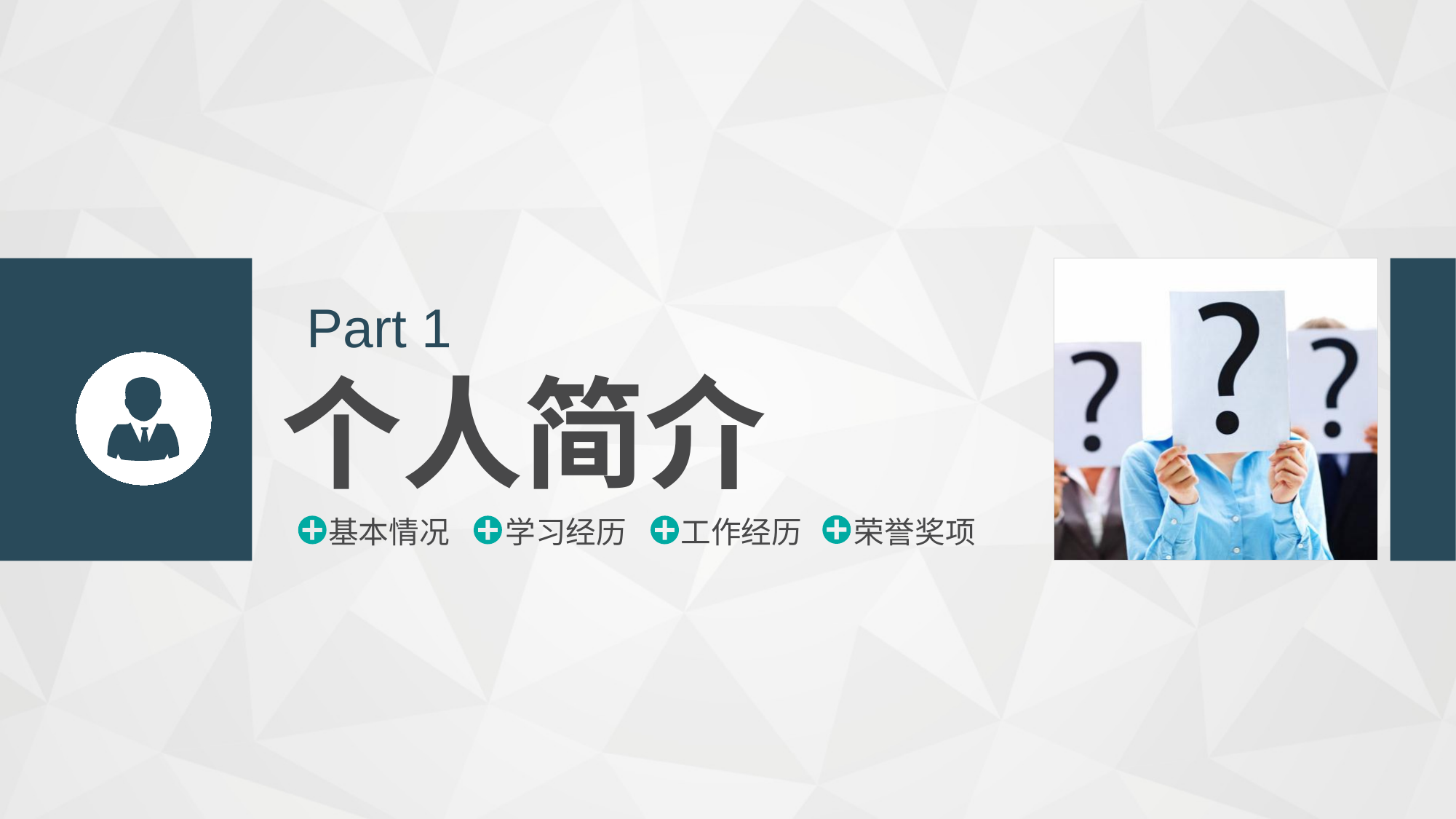

Part 1

个人简介

荣誉奖项
基本情况
学习经历
工作经历